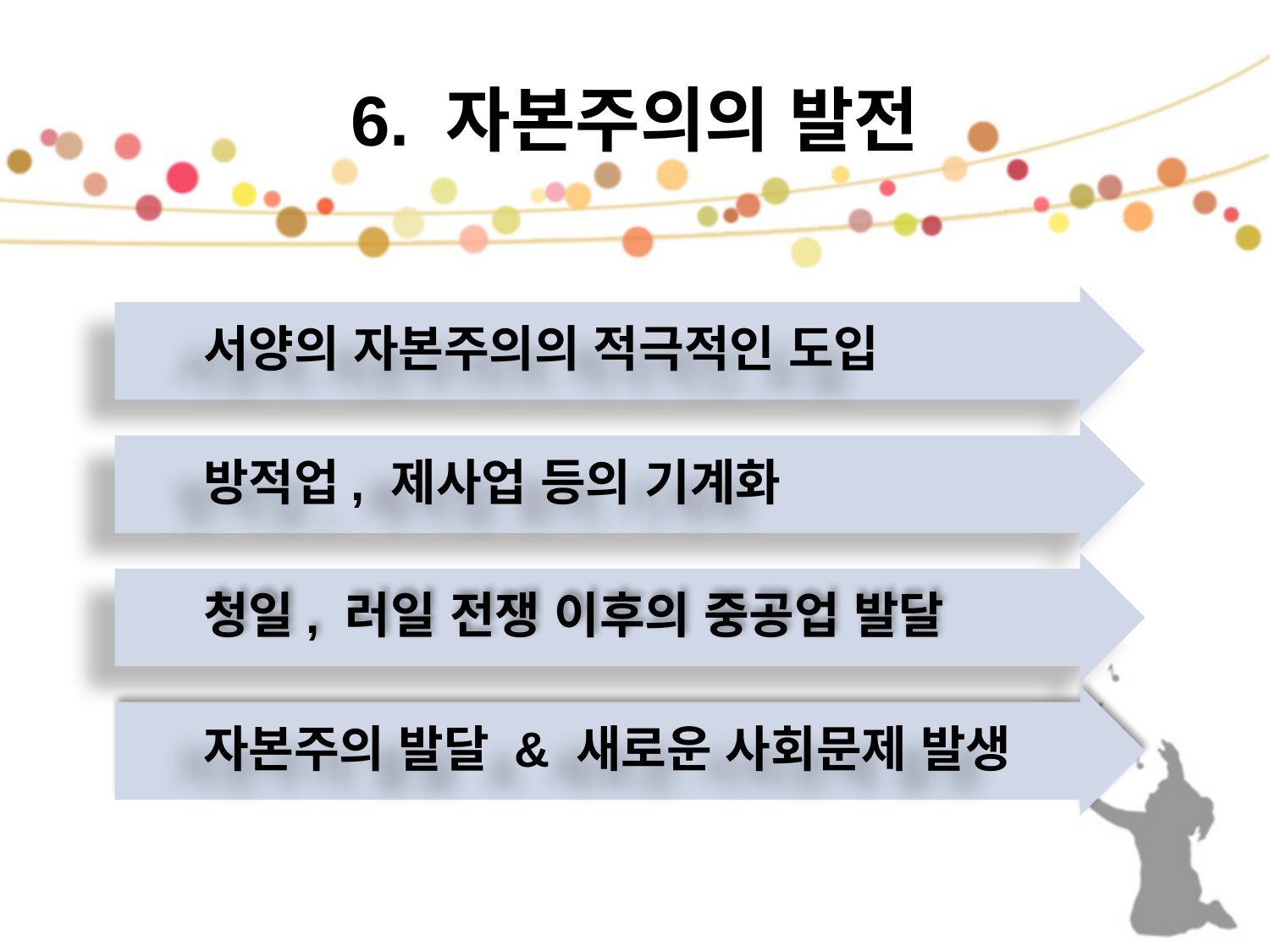

# 6. 자본주의의 발전

서양의 자본주의의 적극적인 도입

방적업, 제사업 등의 기계화

청일, 러일 전쟁 이후의 중공업 발달

자본주의 발달 & 새로운 사회문제 발생